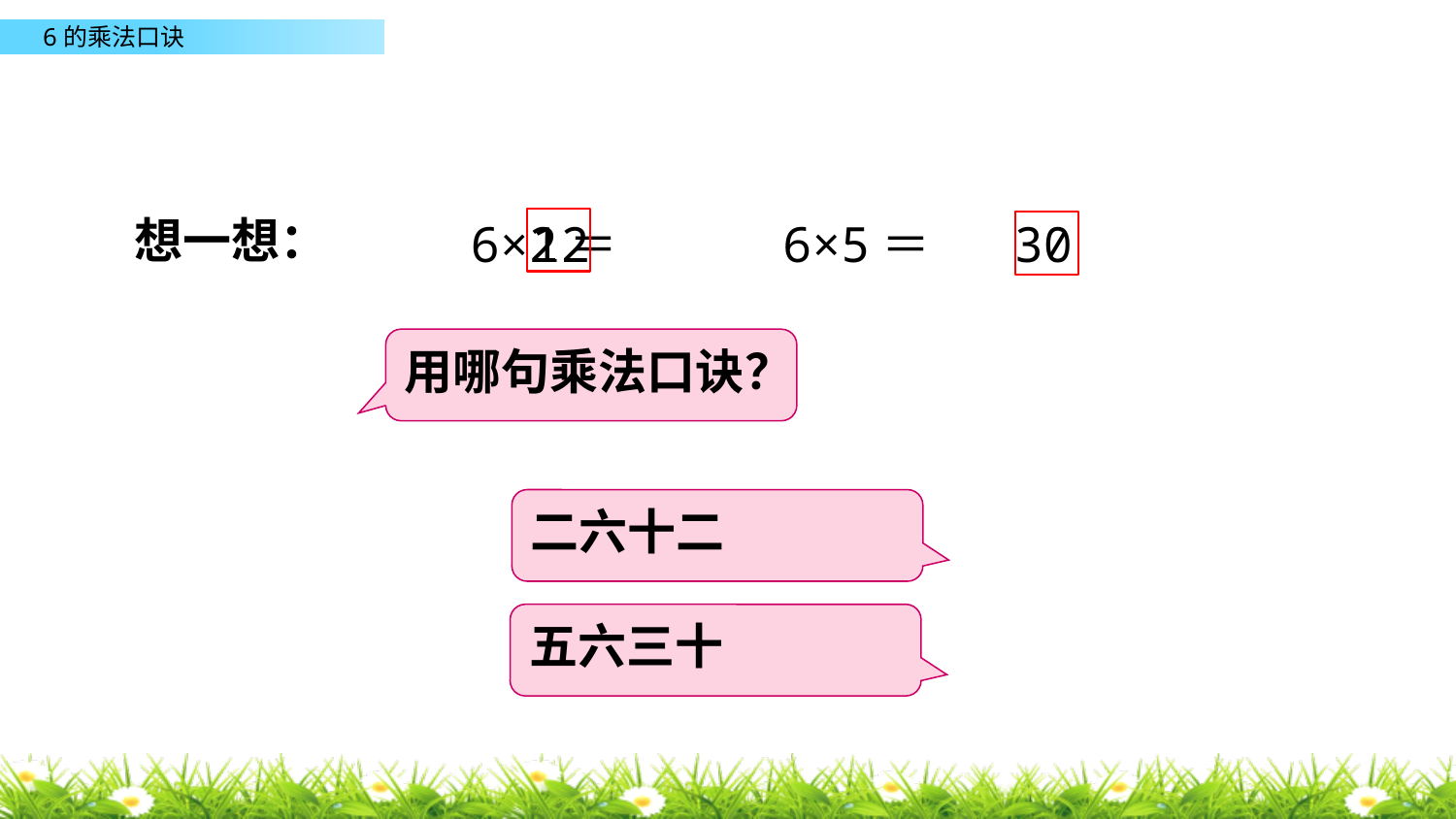

6×2＝              6×5＝
12
30
想一想：

用哪句乘法口诀？
二六十二
五六三十